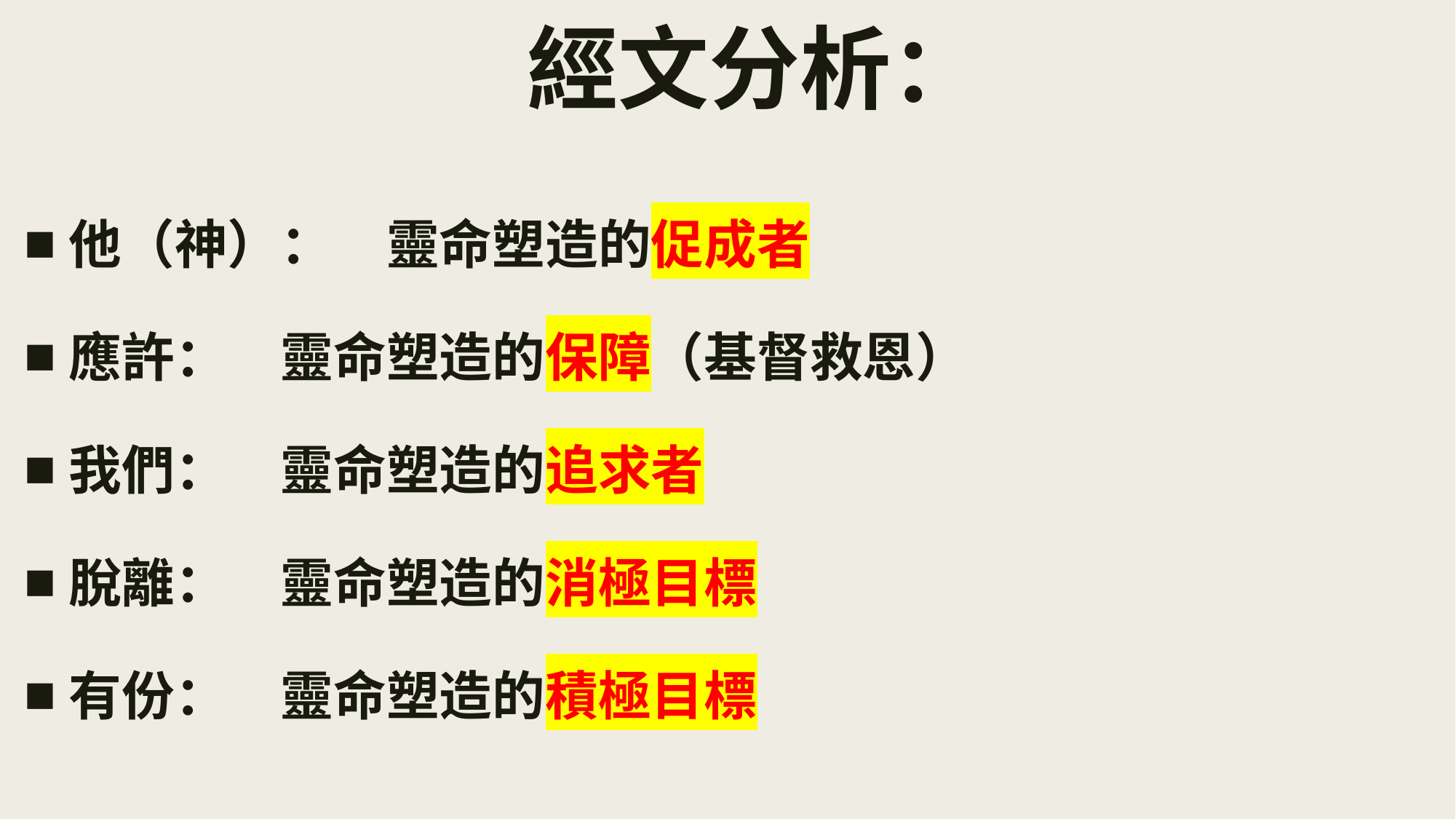

# 經文分析：
他（神）：	靈命塑造的促成者
應許：		靈命塑造的保障（基督救恩）
我們：		靈命塑造的追求者
脫離：		靈命塑造的消極目標
有份：		靈命塑造的積極目標